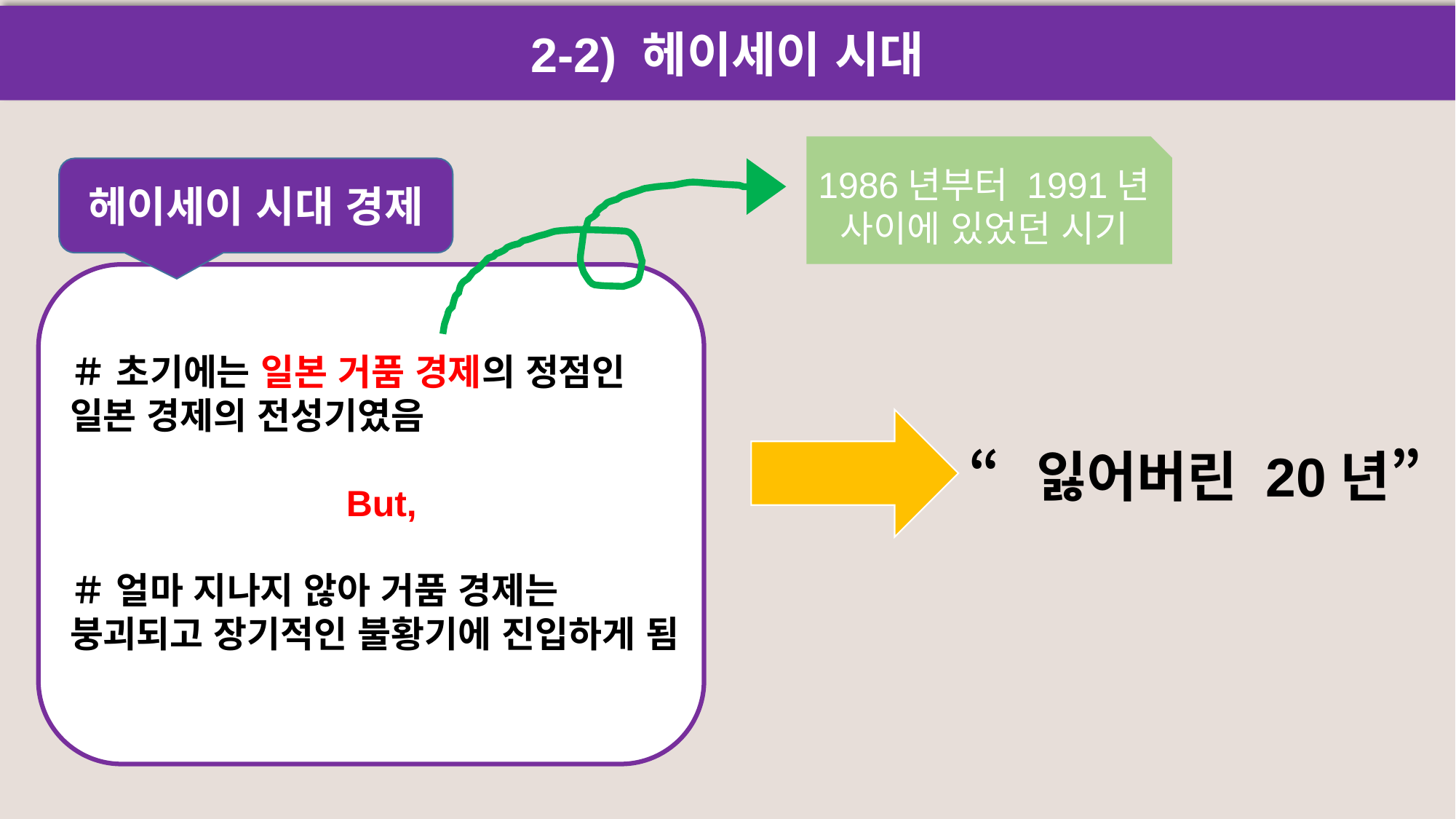

2-2) 헤이세이 시대
1986년부터 1991년 사이에 있었던 시기
헤이세이 시대 경제

＃ 초기에는 일본 거품 경제의 정점인 일본 경제의 전성기였음

But,

＃ 얼마 지나지 않아 거품 경제는 붕괴되고 장기적인 불황기에 진입하게 됨

“잃어버린 20년”